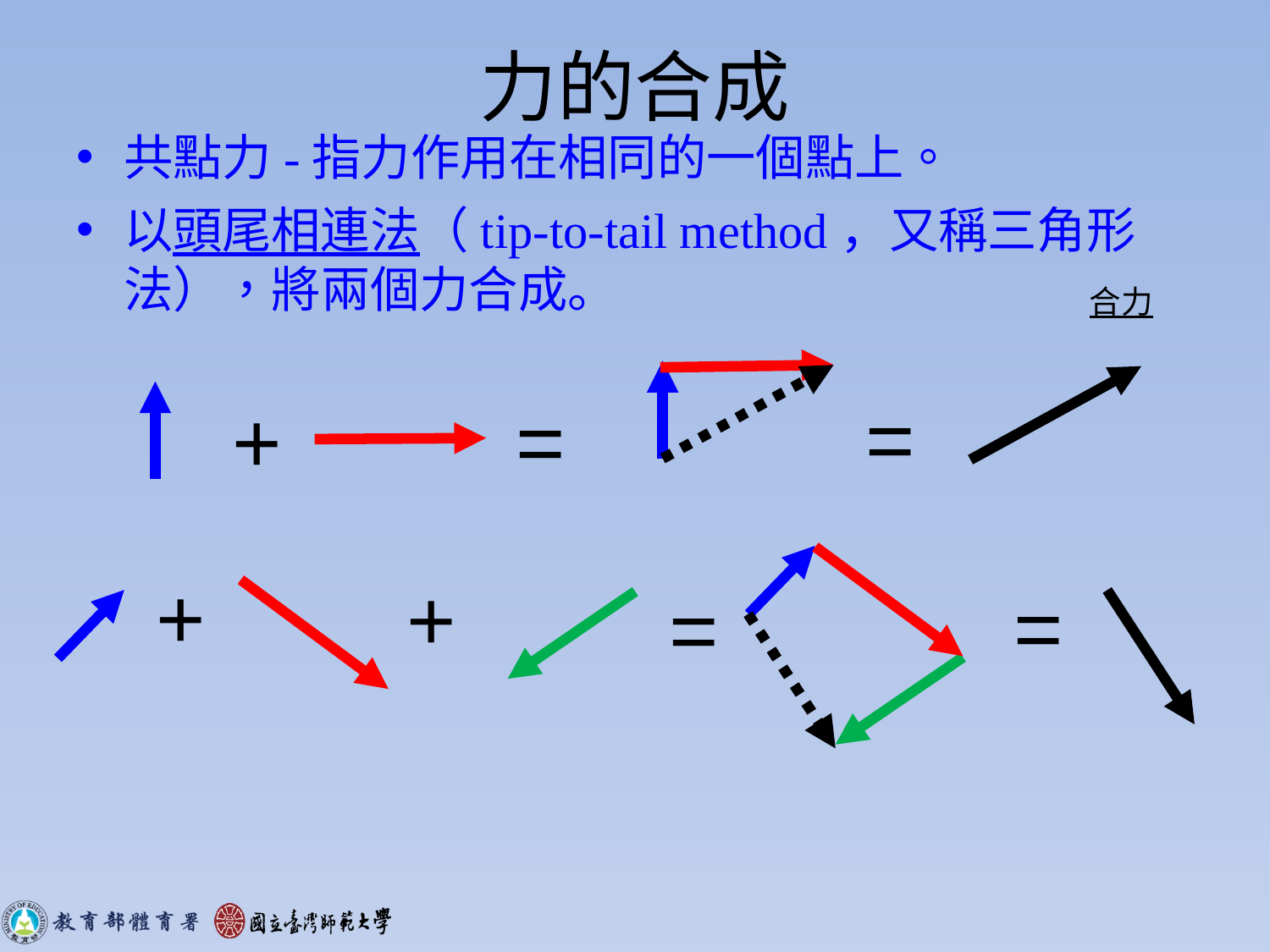

力的合成
共點力-指力作用在相同的一個點上。
以頭尾相連法（tip-to-tail method，又稱三角形法），將兩個力合成。
合力
=
+
=
+
+
=
=